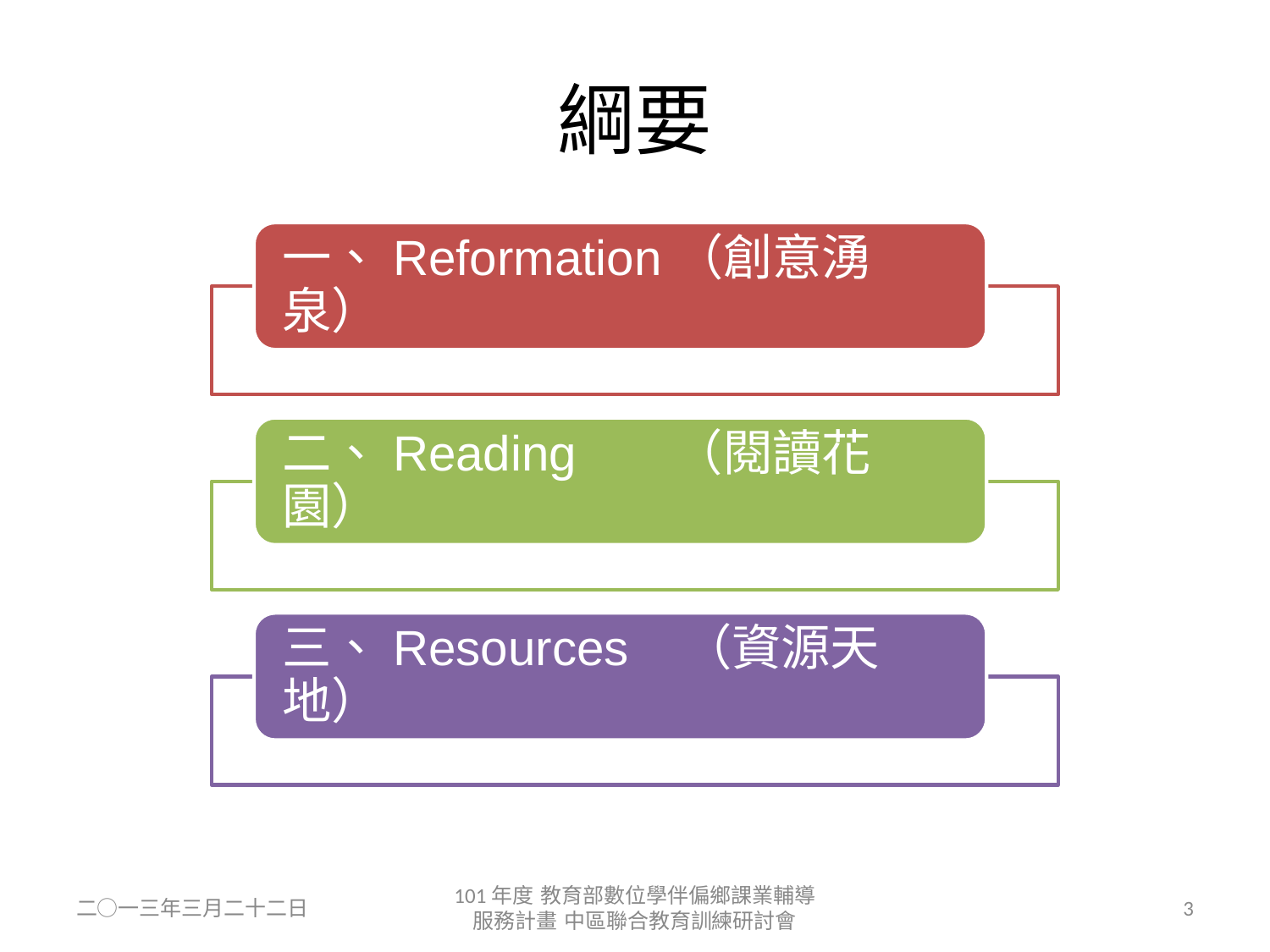

# 綱要
一、Reformation（創意湧泉）

二、Reading 　  （閱讀花園）

三、Resources   （資源天地）

二○一三年三月二十二日
101年度 教育部數位學伴偏鄉課業輔導服務計畫 中區聯合教育訓練研討會
3